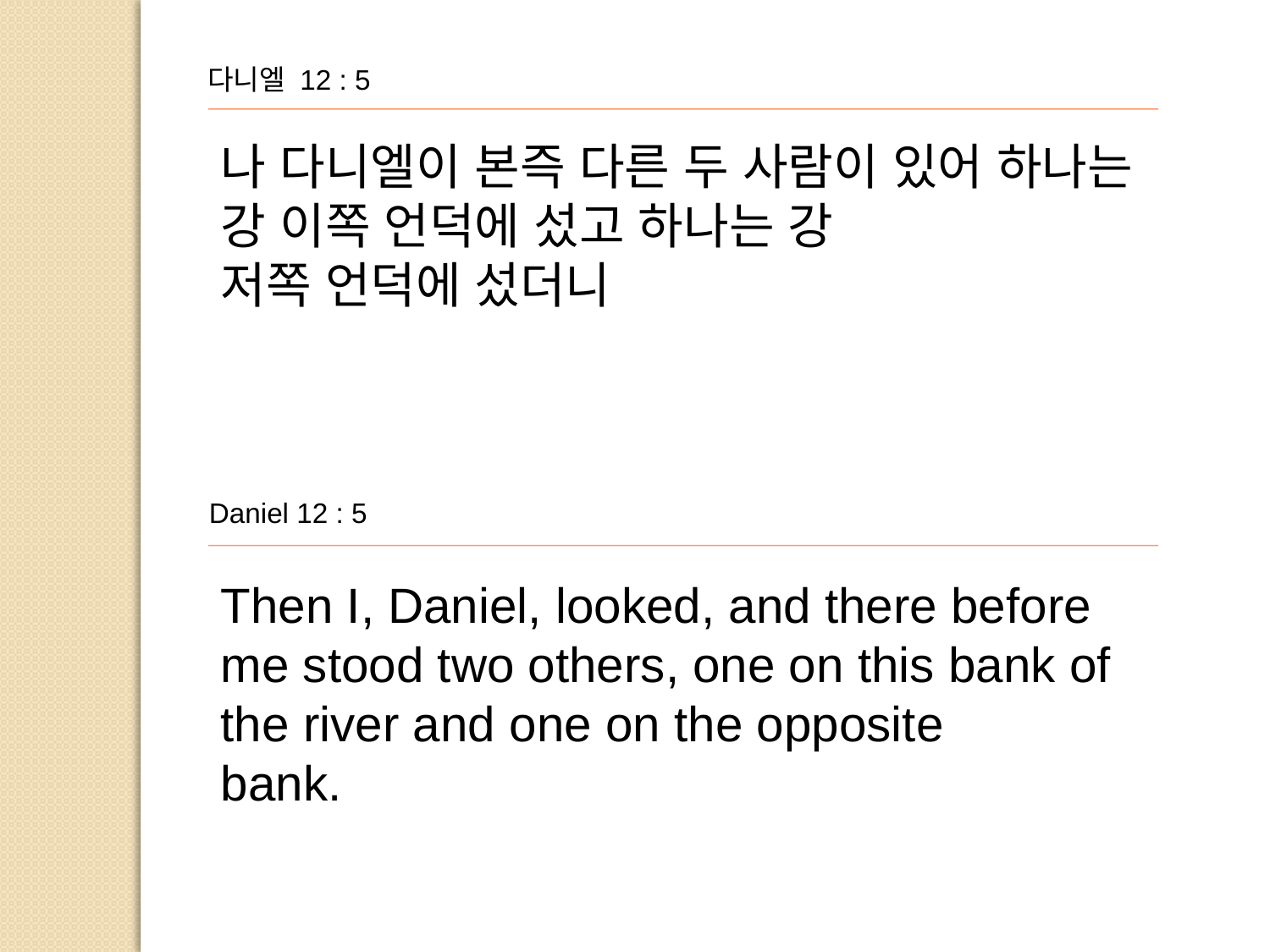

다니엘 12 : 5

나 다니엘이 본즉 다른 두 사람이 있어 하나는 강 이쪽 언덕에 섰고 하나는 강
저쪽 언덕에 섰더니
Daniel 12 : 5

Then I, Daniel, looked, and there before me stood two others, one on this bank of the river and one on the opposite
bank.